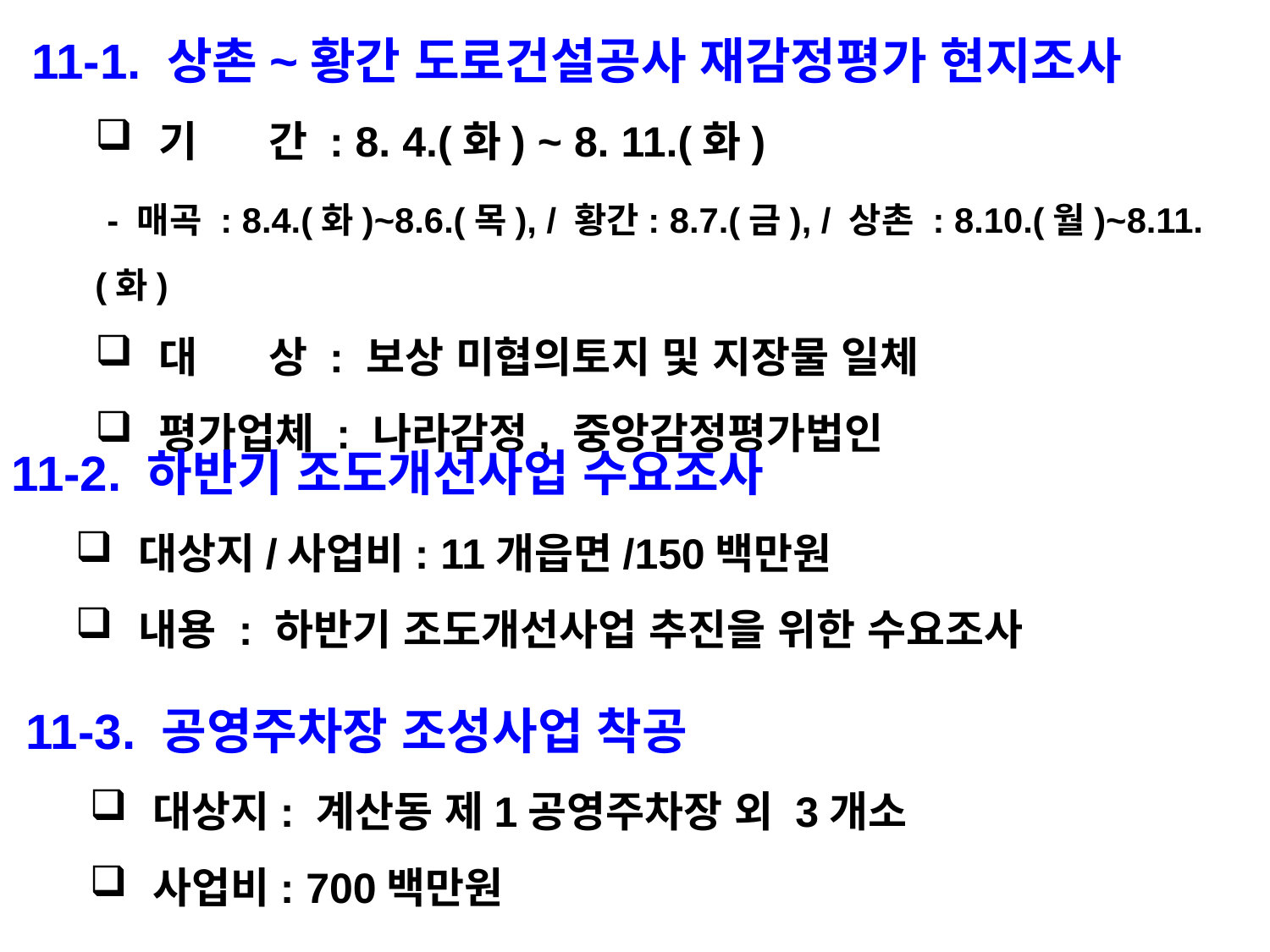

11-1. 상촌~황간 도로건설공사 재감정평가 현지조사
기      간 : 8. 4.(화) ~ 8. 11.(화)
 - 매곡 : 8.4.(화)~8.6.(목), / 황간: 8.7.(금), / 상촌 : 8.10.(월)~8.11.(화)
대      상 : 보상 미협의토지 및 지장물 일체
평가업체 : 나라감정, 중앙감정평가법인
11-2. 하반기 조도개선사업 수요조사
대상지/사업비: 11개읍면/150백만원
내용 : 하반기 조도개선사업 추진을 위한 수요조사

11-3. 공영주차장 조성사업 착공
대상지: 계산동 제1공영주차장 외 3개소
사업비: 700백만원